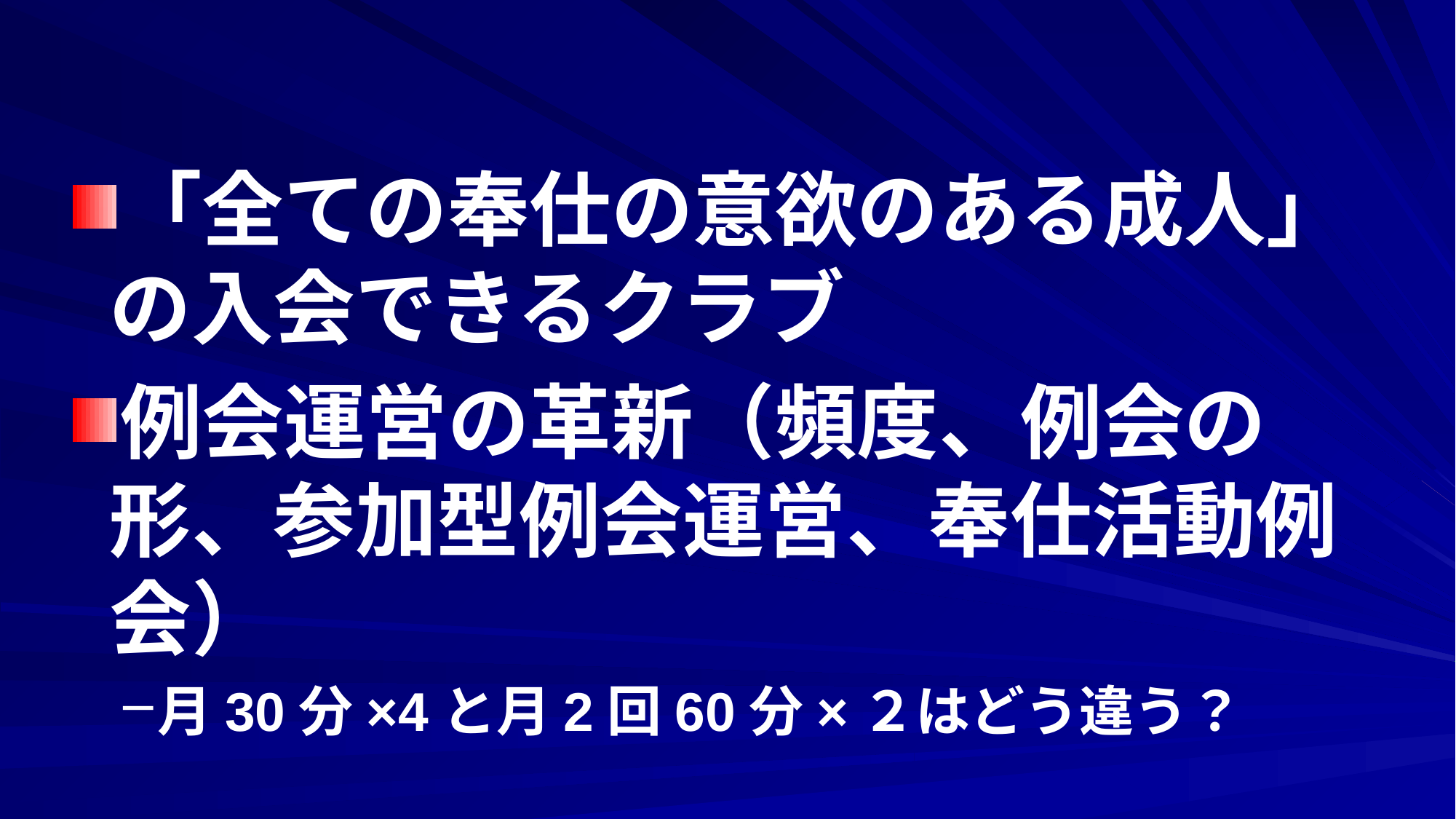

#

「全ての奉仕の意欲のある成人」の入会できるクラブ
例会運営の革新（頻度、例会の形、参加型例会運営、奉仕活動例会）
月30分×4と月2回60分×２はどう違う？